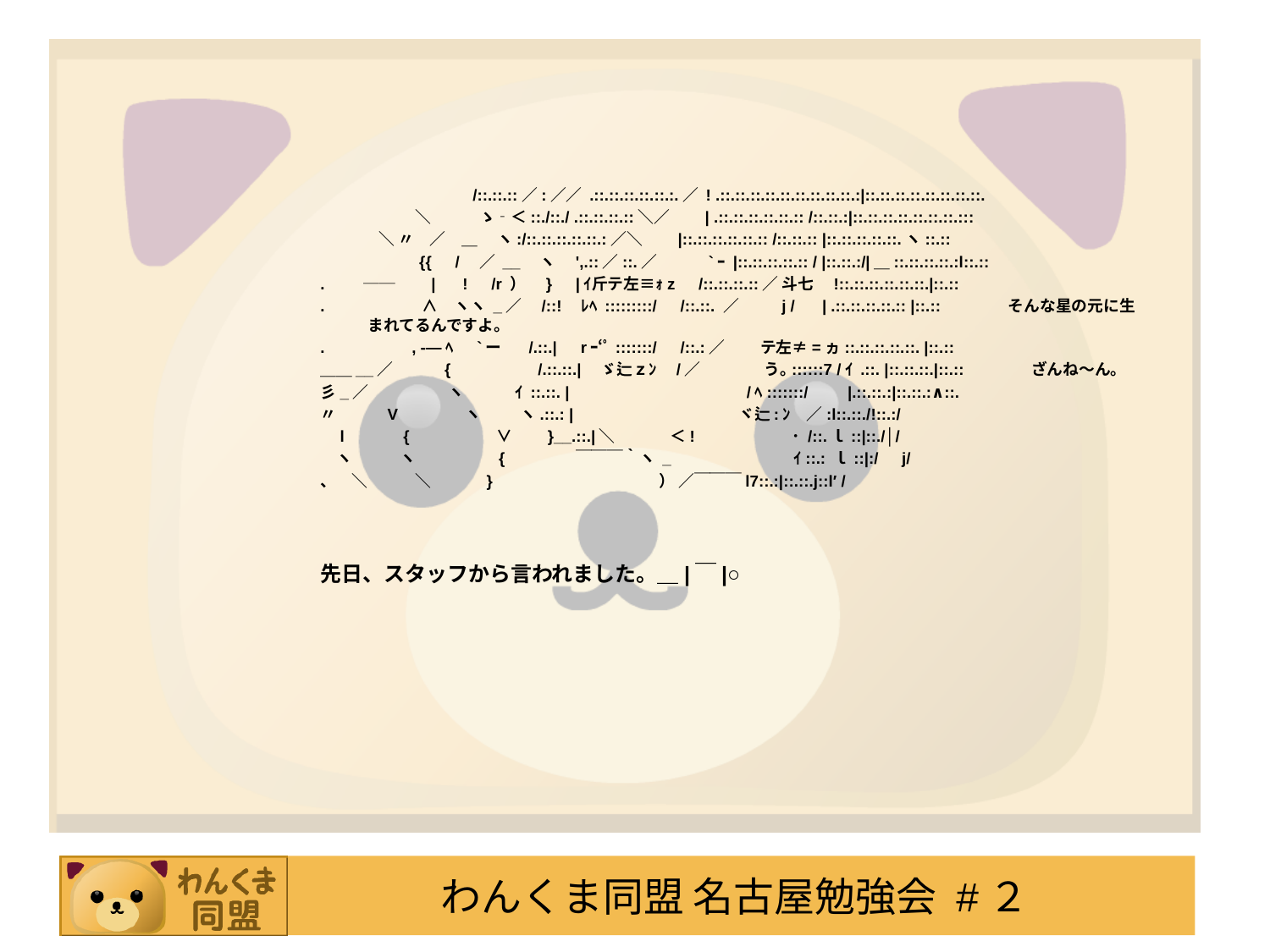

/::.::.::／:／／ .::.::.::.::.::.:.／ ! .::.::.::.::.::.::.::.::.::.:|::.::.::.::.::.::.::.::.
　　　　　　＼　　　ゝ‐＜::./::./ .::.::.::.::＼／　　| .::.::.::.::.::.:: /::.::.:|::.::.::.::.::.::.::.:::
　 　 　 ＼ 〃　／　＿　 ヽ:/::.::.::.::.::.:／＼　　|::.::.::.::.::.:: /::.::.:: |::.::.::.::.::.ヽ::.::
　　　　　　{{　/　／ __　ヽ　',.::／::.／　　　`ｰ |::.::.::.::.:: / |::.::.:/|＿::.::.::.::.:l::.::
.　　 ──　　|　 !　/r ）　}　|ｲ斤テ左≡ｫz　/::.::.::.::／ 斗七　!::.::.::.::.::.::.|::.::
.　　 　 　 　 ∧　ヽヽ _／　/::!　ﾚﾍ :::::::::/　/::.::. ／　 　 j /　 | .::.::.::.::.:: |::.::　　　　そんな星の元に生まれてるんですよ。
.　　　　　, -―ﾍ 　`ー 　 /.::.|　rｰ‘ﾟ:::::::/　/::.:／　　 テ左≠=ヵ::.::.::.::.::. |::.::
＿＿__／　　　{　　　　　/.::.::.|　ゞ辷ｚﾝ　/／　　　　う｡::::::7 /ｲ .::. |::.::.::.|::.::　　　　ざんね～ん。
彡_／　　　　　ヽ　　 　ｲ ::.::. |　　　　　　　　 　 　 /ﾍ:::::::/　　|.::.::.:|::.::.:∧::.
〃　　　V　　　　ヽ　 　 ヽ.::.: |　　　　　 　 　 　 　 ヾ辷:ﾝ　／:l::.::./!::.:/
　l　　　 {　　　　　 ∨　　}__.::.|＼　　 　 ＜!　 　 　 　 　･ /::.ｌ::|::./│/
　ヽ　　　ヽ　　　　　{　　　　 ￣￣￣｀ヽ _　　　　　　 　 ｲ::.: ｌ::|:/　j/
、　＼　　　＼　　　 }　　　　　　　　　　 ） ／￣￣￣l7::.:|::.::.j::l′ /

先日、スタッフから言われました。＿|￣|○